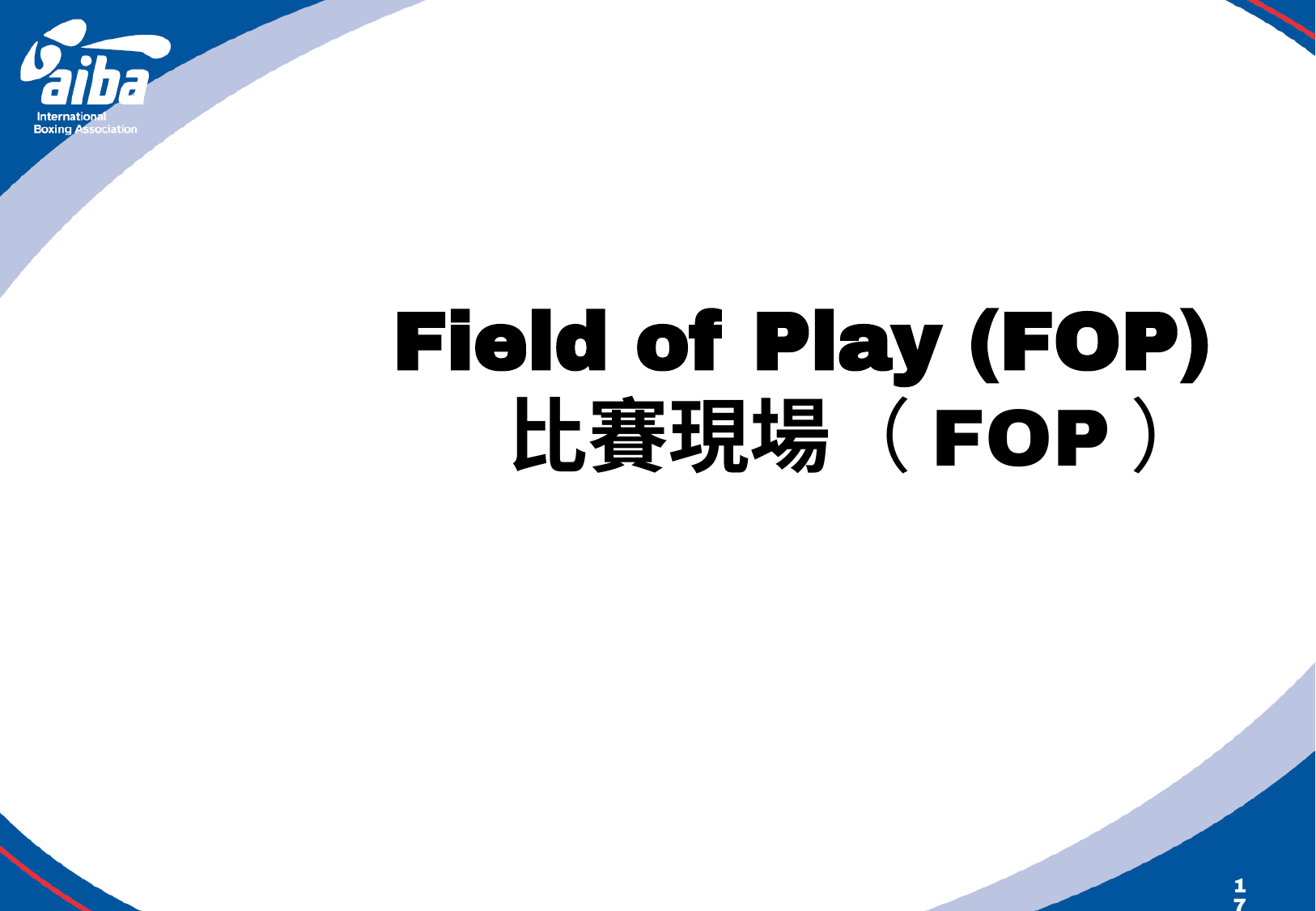

# Field of Play (FOP) 比賽現場（FOP）
170